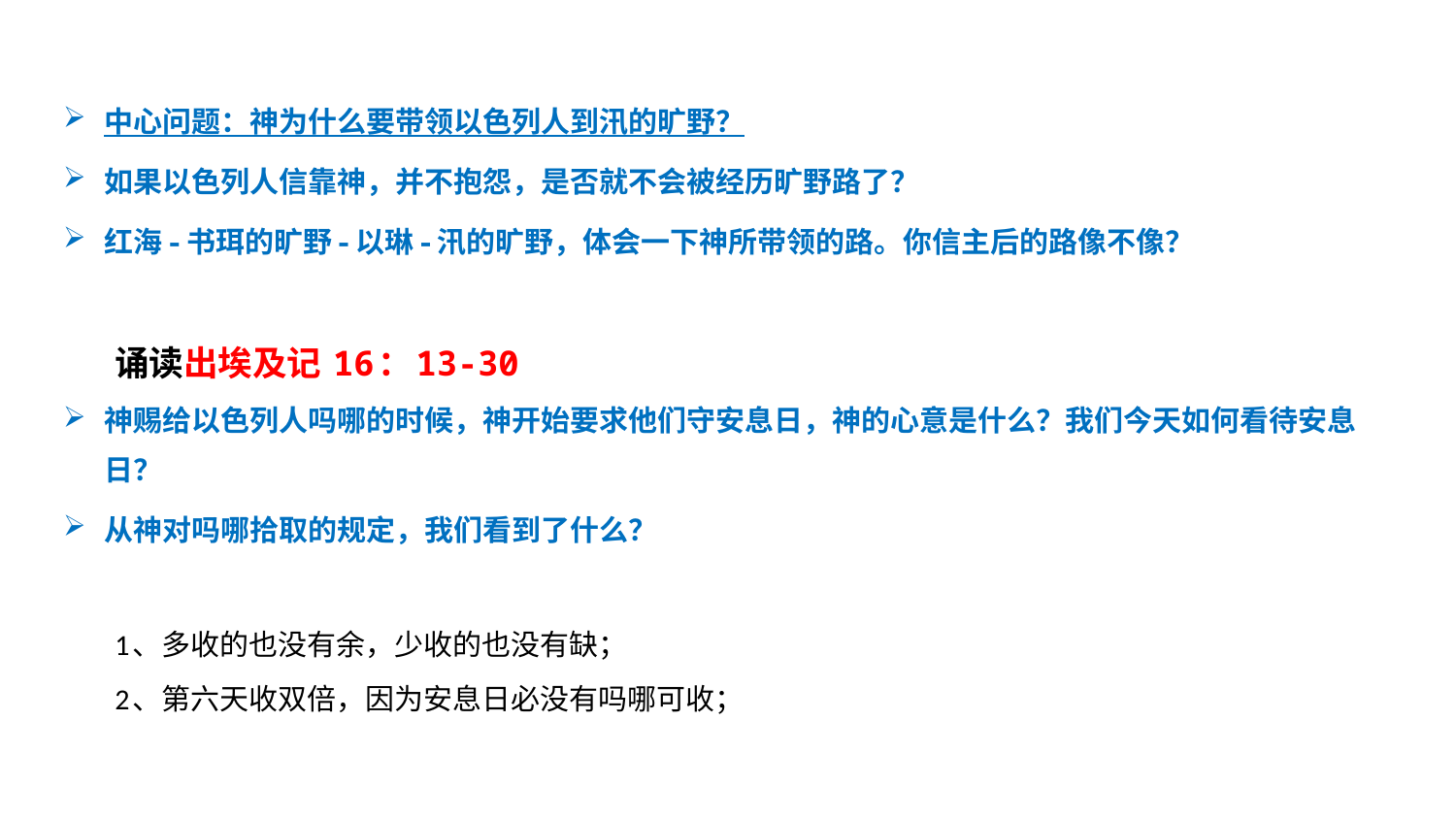

中心问题：神为什么要带领以色列人到汛的旷野？
如果以色列人信靠神，并不抱怨，是否就不会被经历旷野路了？
红海-书珥的旷野-以琳-汛的旷野，体会一下神所带领的路。你信主后的路像不像？

诵读出埃及记 16：13-30
神赐给以色列人吗哪的时候，神开始要求他们守安息日，神的心意是什么？我们今天如何看待安息日？
从神对吗哪拾取的规定，我们看到了什么？

1、多收的也没有余，少收的也没有缺；
2、第六天收双倍，因为安息日必没有吗哪可收；